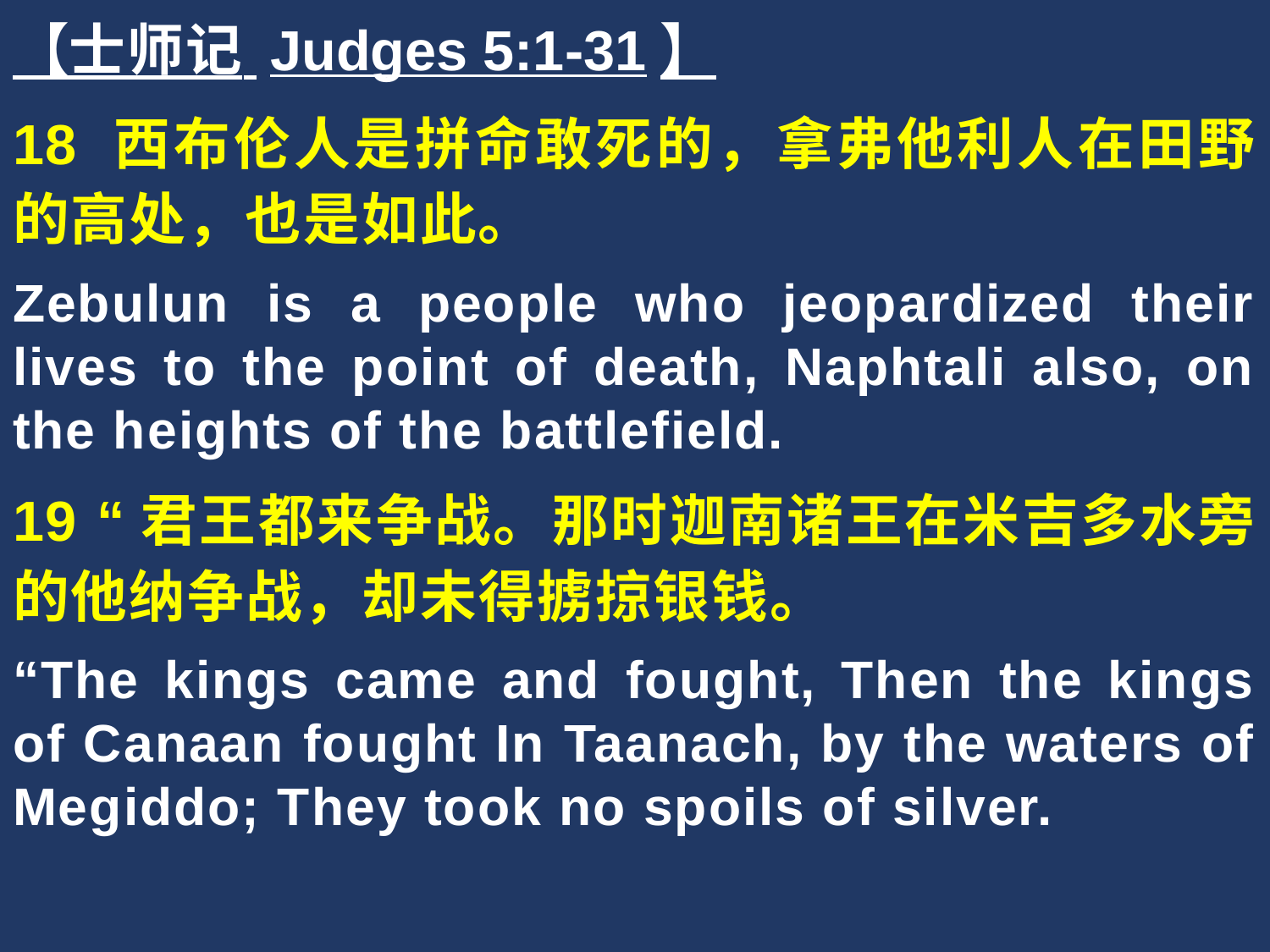

【士师记 Judges 5:1-31】
18 西布伦人是拼命敢死的，拿弗他利人在田野的高处，也是如此。
Zebulun is a people who jeopardized their lives to the point of death, Naphtali also, on the heights of the battlefield.
19 “君王都来争战。那时迦南诸王在米吉多水旁的他纳争战，却未得掳掠银钱。
“The kings came and fought, Then the kings of Canaan fought In Taanach, by the waters of Megiddo; They took no spoils of silver.